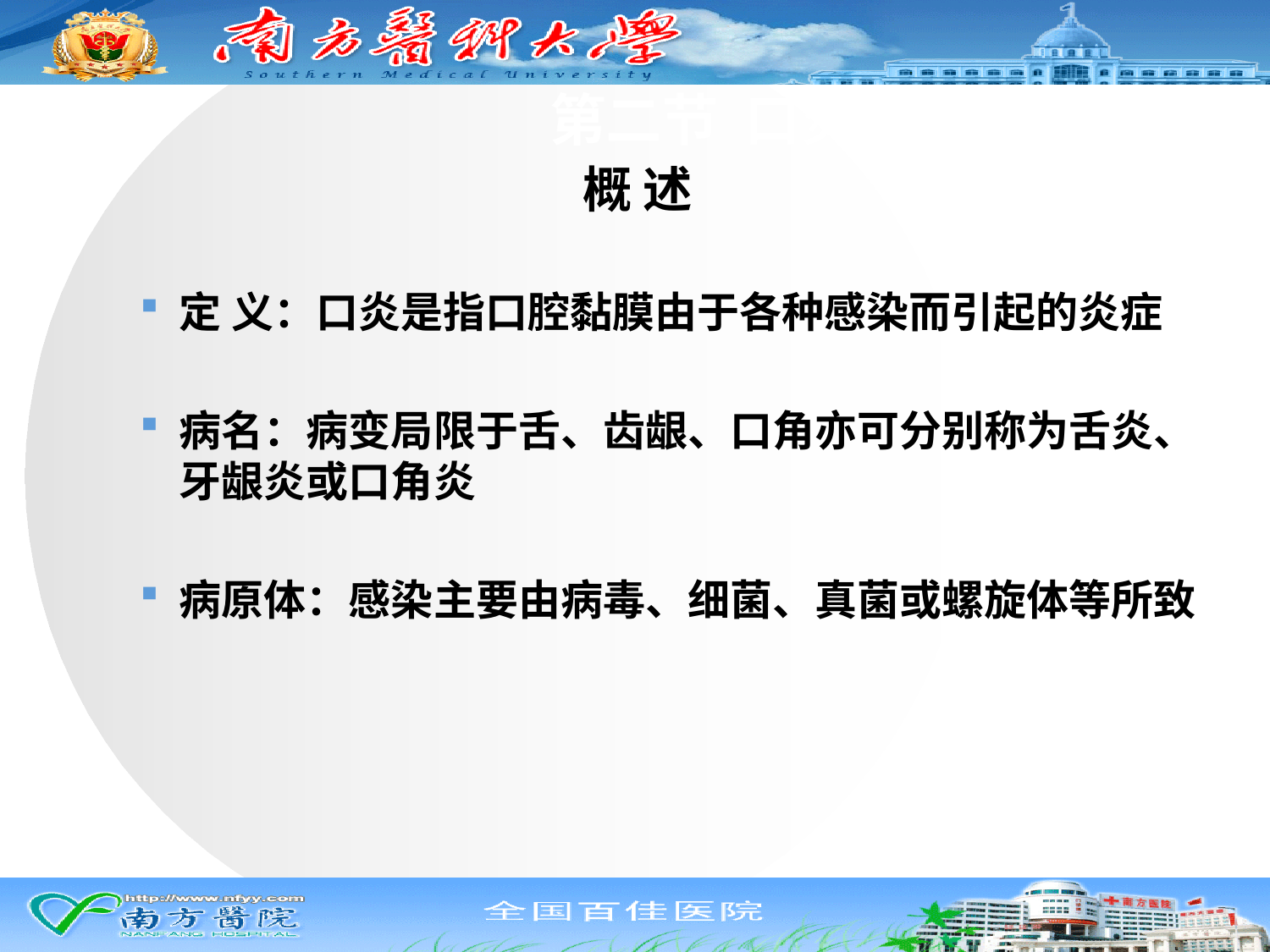

# 第二节  口炎
概 述

定 义：口炎是指口腔黏膜由于各种感染而引起的炎症

病名：病变局限于舌、齿龈、口角亦可分别称为舌炎、牙龈炎或口角炎

病原体：感染主要由病毒、细菌、真菌或螺旋体等所致